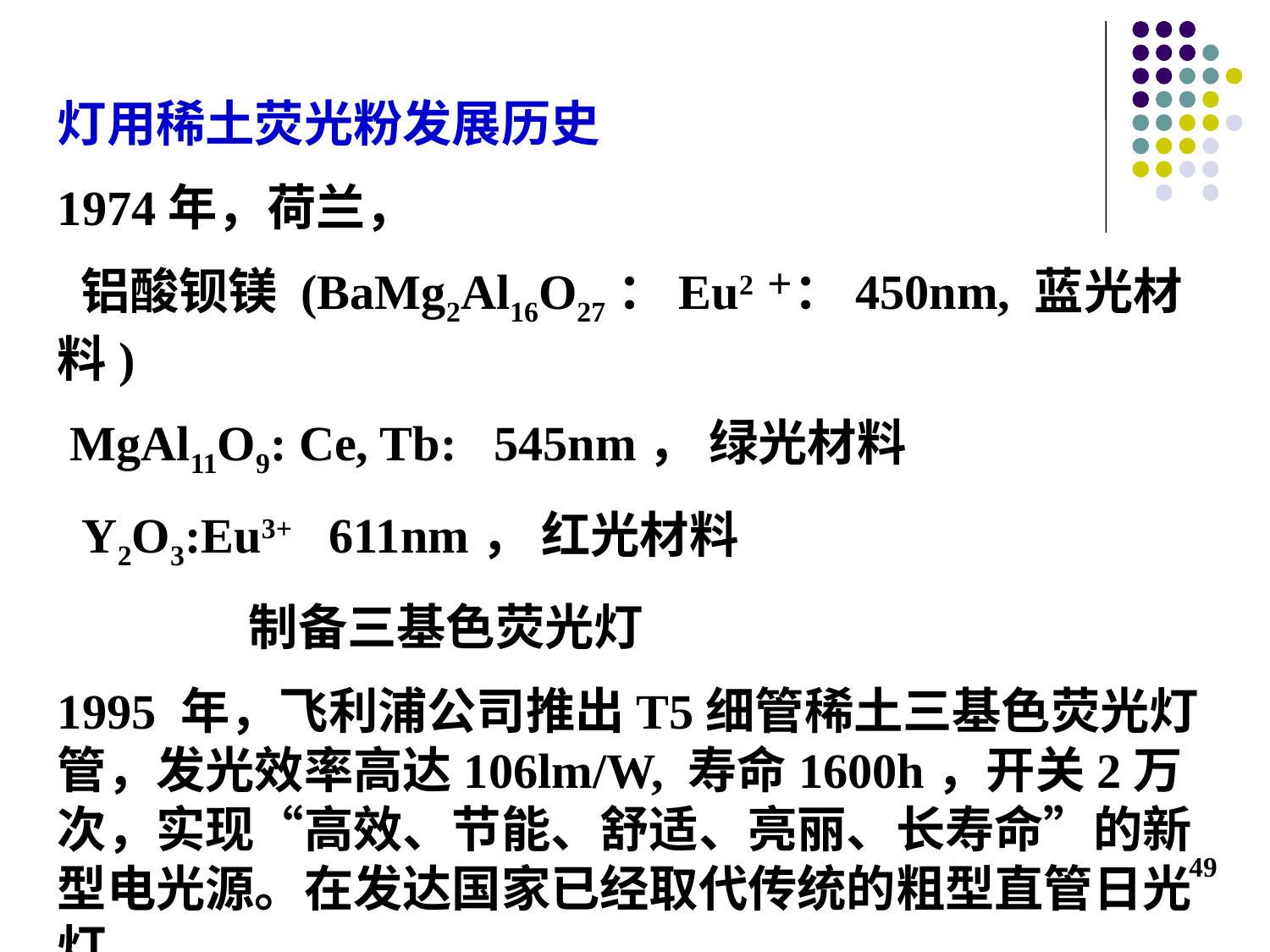

灯用稀土荧光粉发展历史
1974年，荷兰，
 铝酸钡镁 (BaMg2Al16O27：Eu2＋：450nm, 蓝光材料)
 MgAl11O9: Ce, Tb:   545nm， 绿光材料
  Y2O3:Eu3+   611nm， 红光材料
                制备三基色荧光灯
1995 年，飞利浦公司推出T5细管稀土三基色荧光灯管，发光效率高达106lm/W, 寿命1600h，开关2万次，实现“高效、节能、舒适、亮丽、长寿命”的新型电光源。在发达国家已经取代传统的粗型直管日光灯。
49